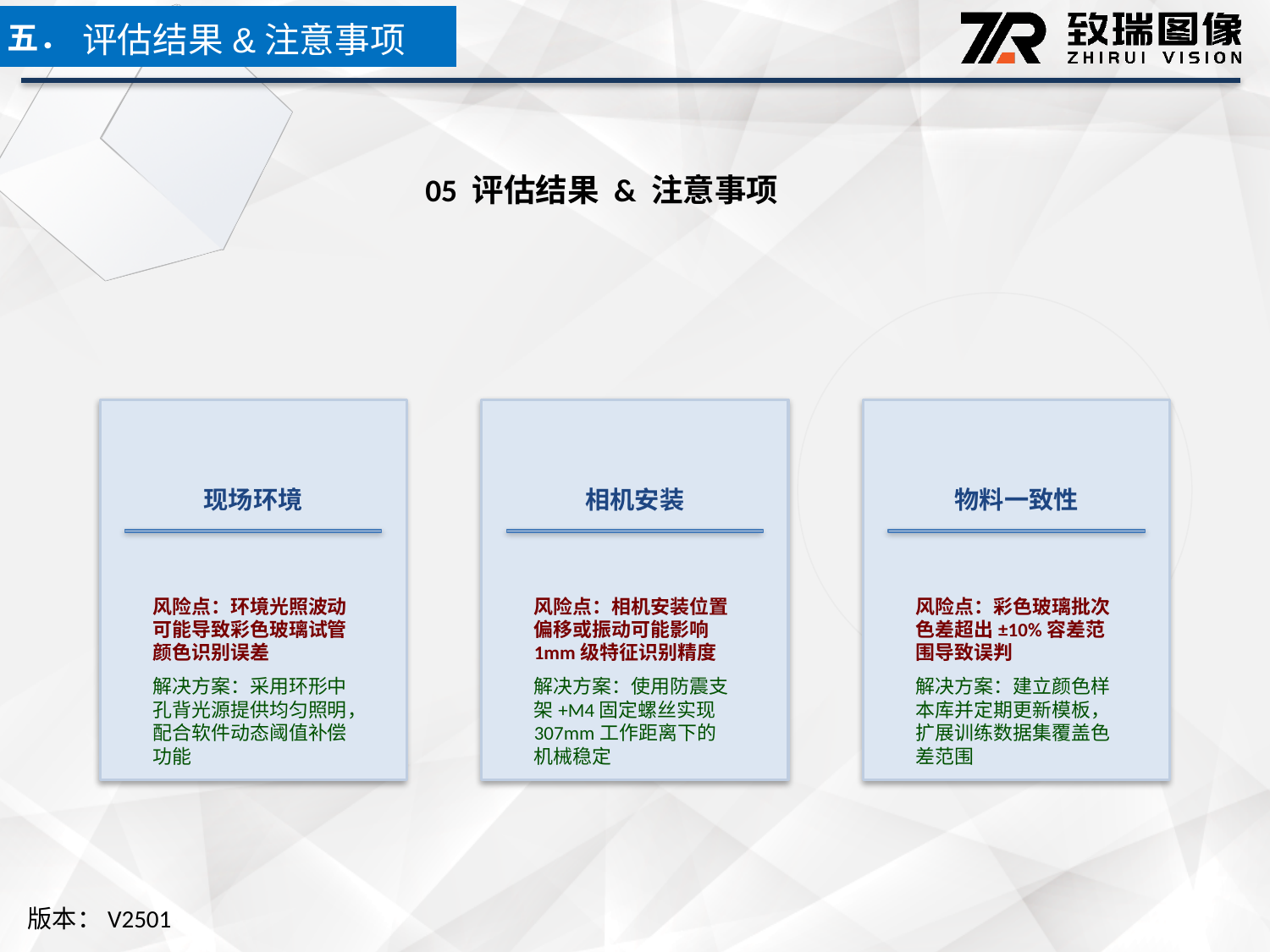

五．
评估结果&注意事项

05 评估结果 & 注意事项

现场环境

相机安装

物料一致性

风险点：环境光照波动可能导致彩色玻璃试管颜色识别误差
解决方案：采用环形中孔背光源提供均匀照明，配合软件动态阈值补偿功能

风险点：相机安装位置偏移或振动可能影响1mm级特征识别精度
解决方案：使用防震支架+M4固定螺丝实现307mm工作距离下的机械稳定

风险点：彩色玻璃批次色差超出±10%容差范围导致误判
解决方案：建立颜色样本库并定期更新模板，扩展训练数据集覆盖色差范围